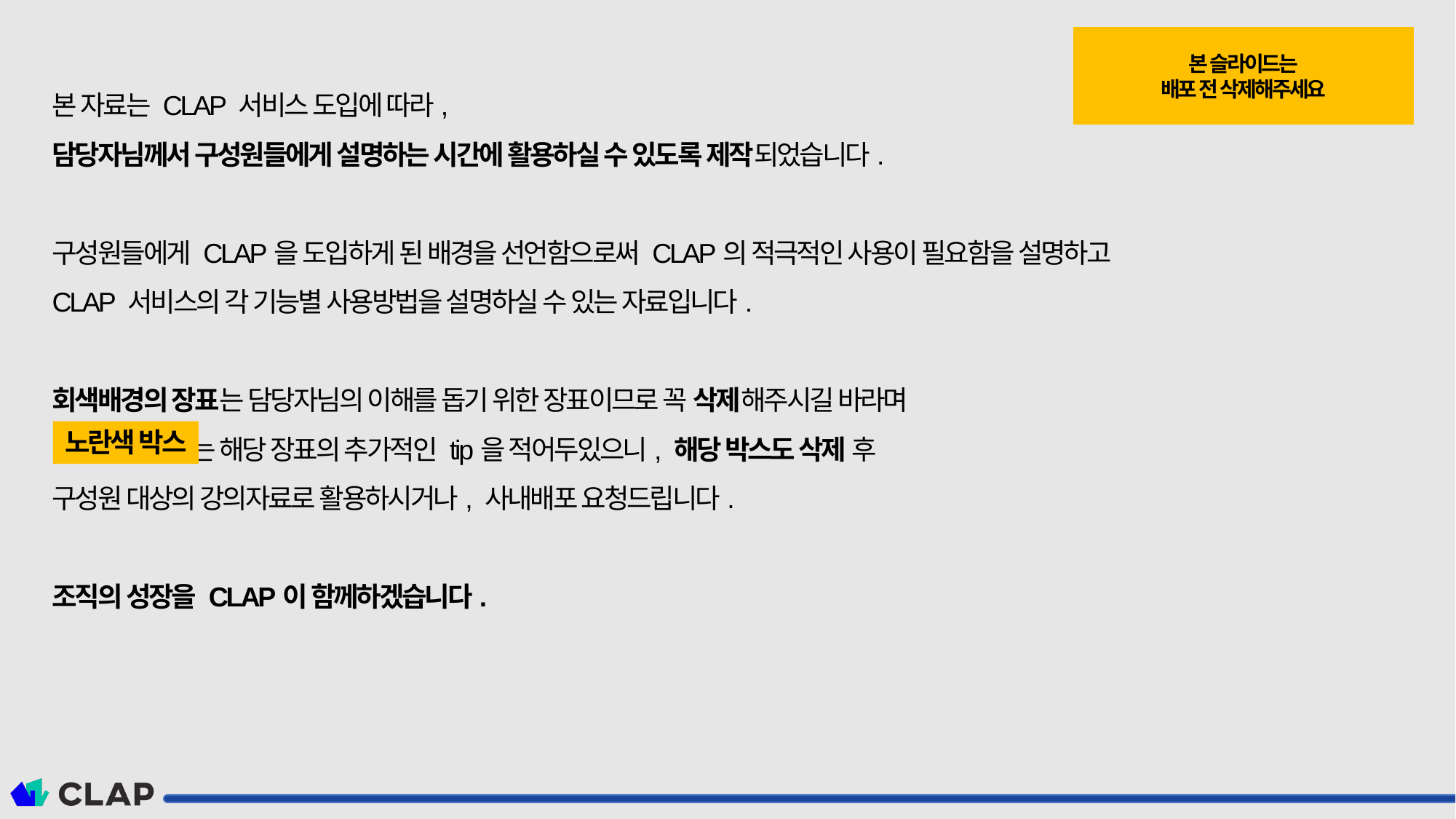

본 슬라이드는
배포 전 삭제해주세요
본 자료는 CLAP 서비스 도입에 따라,
담당자님께서 구성원들에게 설명하는 시간에 활용하실 수 있도록 제작되었습니다.

구성원들에게 CLAP을 도입하게 된 배경을 선언함으로써 CLAP의 적극적인 사용이 필요함을 설명하고
CLAP 서비스의 각 기능별 사용방법을 설명하실 수 있는 자료입니다.

회색배경의 장표는 담당자님의 이해를 돕기 위한 장표이므로 꼭 삭제해주시길 바라며
                    에는 해당 장표의 추가적인 tip을 적어두있으니, 해당 박스도 삭제 후
구성원 대상의 강의자료로 활용하시거나, 사내배포 요청드립니다.

조직의 성장을 CLAP이 함께하겠습니다.
노란색 박스